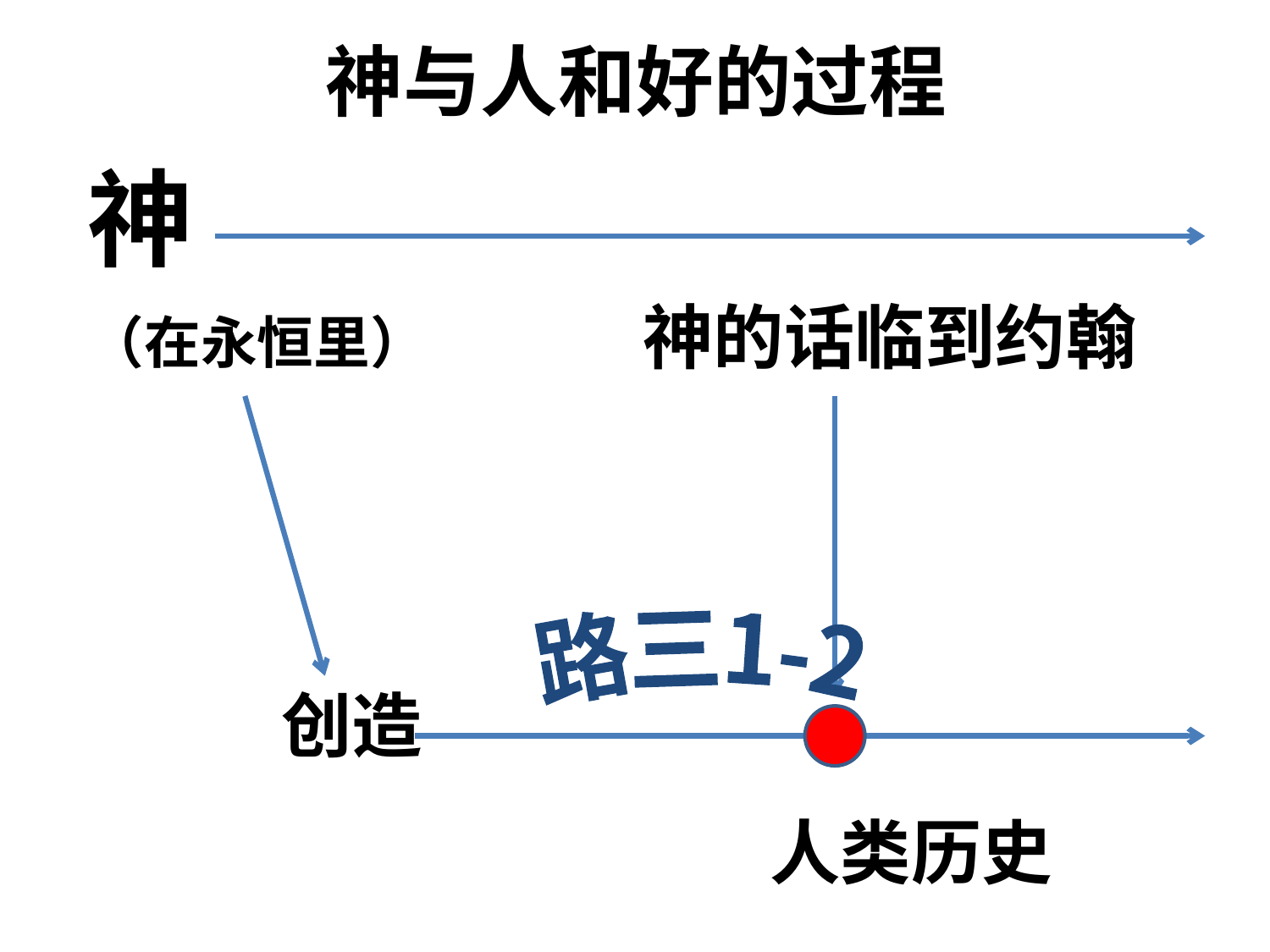

# 神与人和好的过程
神
（在永恒里）	   	神的话临到约翰

       创造
						人类历史
路三1-2